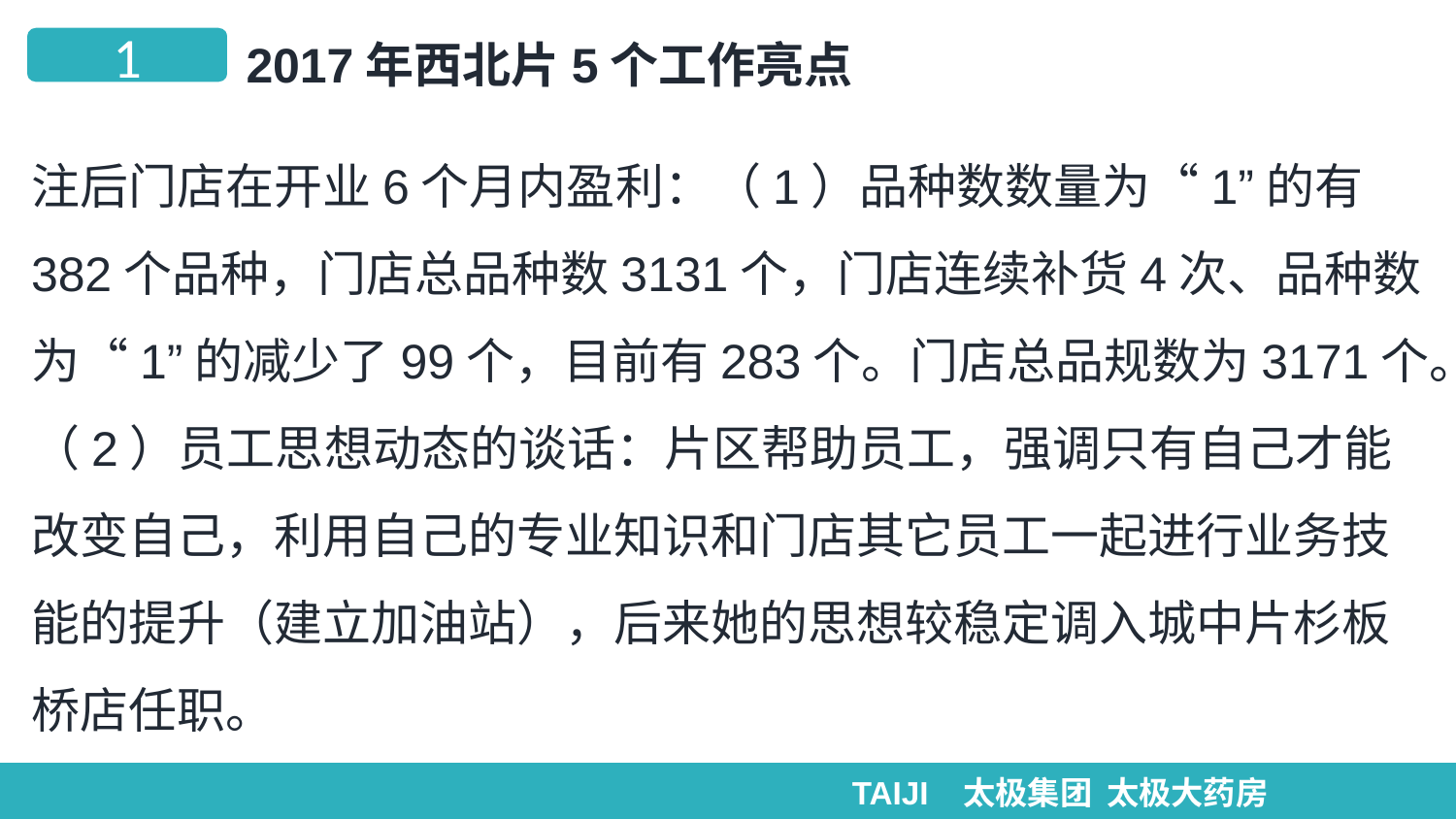

1
2017年西北片5个工作亮点
1
注后门店在开业6个月内盈利：（1）品种数数量为“1”的有382个品种，门店总品种数3131个，门店连续补货4次、品种数为“1”的减少了99个，目前有283个。门店总品规数为3171个。（2）员工思想动态的谈话：片区帮助员工，强调只有自己才能改变自己，利用自己的专业知识和门店其它员工一起进行业务技能的提升（建立加油站），后来她的思想较稳定调入城中片杉板桥店任职。

                                                                          TAIJI   太极集团  太极大药房